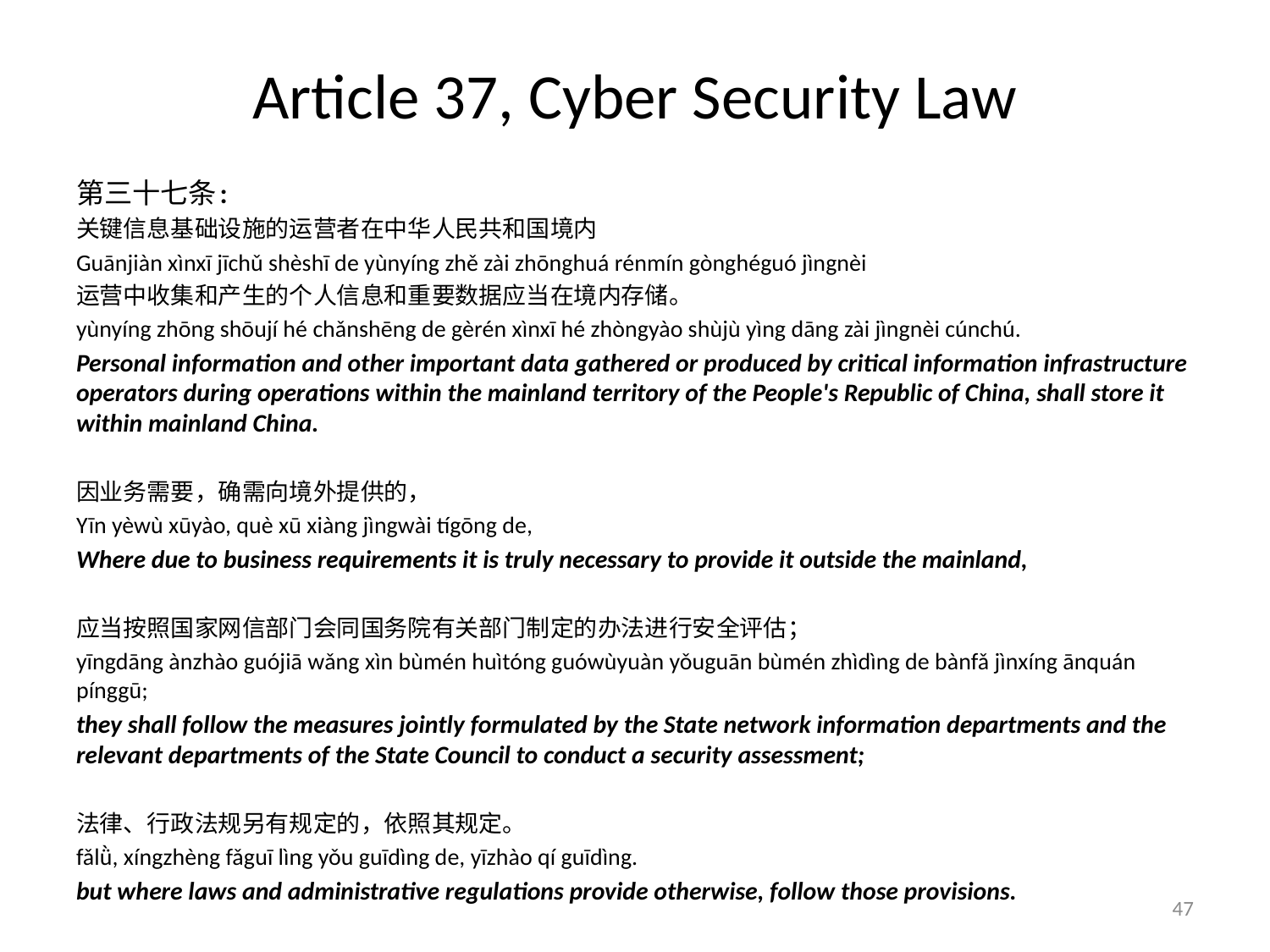

# Article 37, Cyber Security Law
第三十七条:
关键信息基础设施的运营者在中华人民共和国境内
Guānjiàn xìnxī jīchǔ shèshī de yùnyíng zhě zài zhōnghuá rénmín gònghéguó jìngnèi
运营中收集和产生的个人信息和重要数据应当在境内存储。
yùnyíng zhōng shōují hé chǎnshēng de gèrén xìnxī hé zhòngyào shùjù yìng dāng zài jìngnèi cúnchú.
Personal information and other important data gathered or produced by critical information infrastructure operators during operations within the mainland territory of the People's Republic of China, shall store it within mainland China.

因业务需要，确需向境外提供的，
Yīn yèwù xūyào, què xū xiàng jìngwài tígōng de,
Where due to business requirements it is truly necessary to provide it outside the mainland,

应当按照国家网信部门会同国务院有关部门制定的办法进行安全评估；
yīngdāng ànzhào guójiā wǎng xìn bùmén huìtóng guówùyuàn yǒuguān bùmén zhìdìng de bànfǎ jìnxíng ānquán pínggū;
they shall follow the measures jointly formulated by the State network information departments and the relevant departments of the State Council to conduct a security assessment;

法律、行政法规另有规定的，依照其规定。
fǎlǜ, xíngzhèng fǎguī lìng yǒu guīdìng de, yīzhào qí guīdìng.
but where laws and administrative regulations provide otherwise, follow those provisions.

47